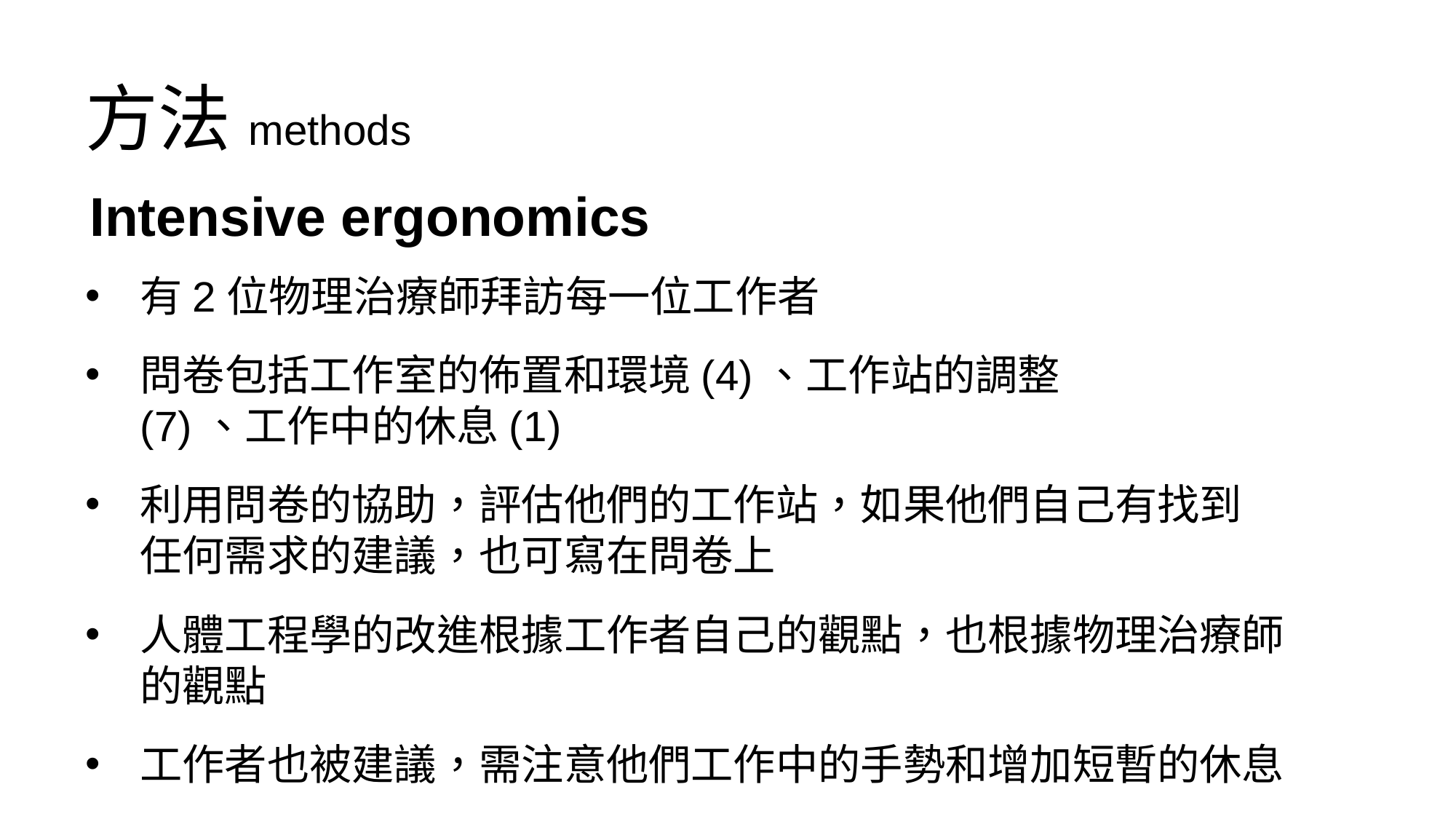

方法methods
Intensive ergonomics
有2位物理治療師拜訪每一位工作者
問卷包括工作室的佈置和環境(4)、工作站的調整(7)、工作中的休息(1)
利用問卷的協助，評估他們的工作站，如果他們自己有找到任何需求的建議，也可寫在問卷上
人體工程學的改進根據工作者自己的觀點，也根據物理治療師的觀點
工作者也被建議，需注意他們工作中的手勢和增加短暫的休息